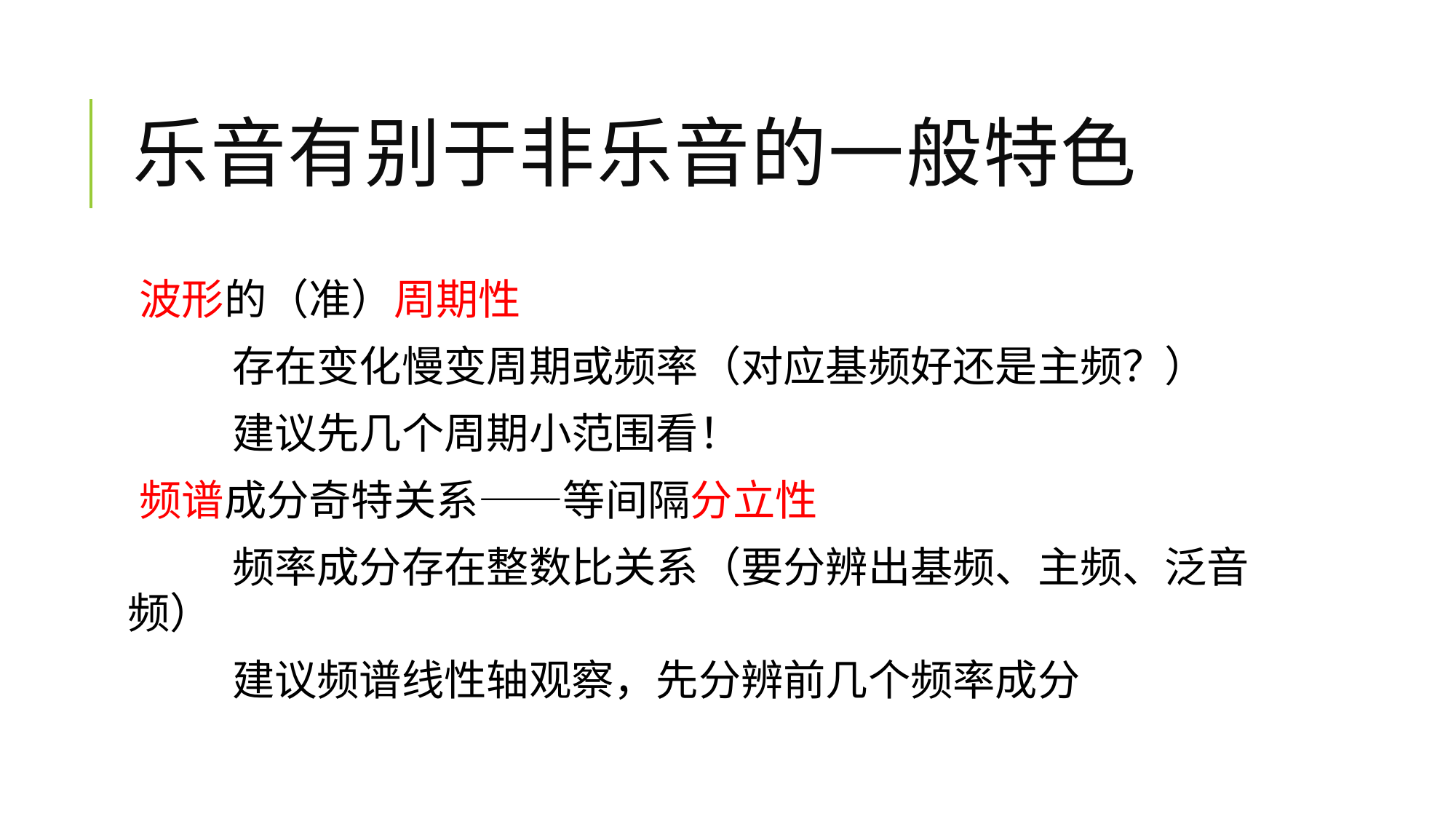

# 乐音有别于非乐音的一般特色
波形的（准）周期性
          存在变化慢变周期或频率（对应基频好还是主频？）
          建议先几个周期小范围看！
频谱成分奇特关系——等间隔分立性
          频率成分存在整数比关系（要分辨出基频、主频、泛音频）
          建议频谱线性轴观察，先分辨前几个频率成分